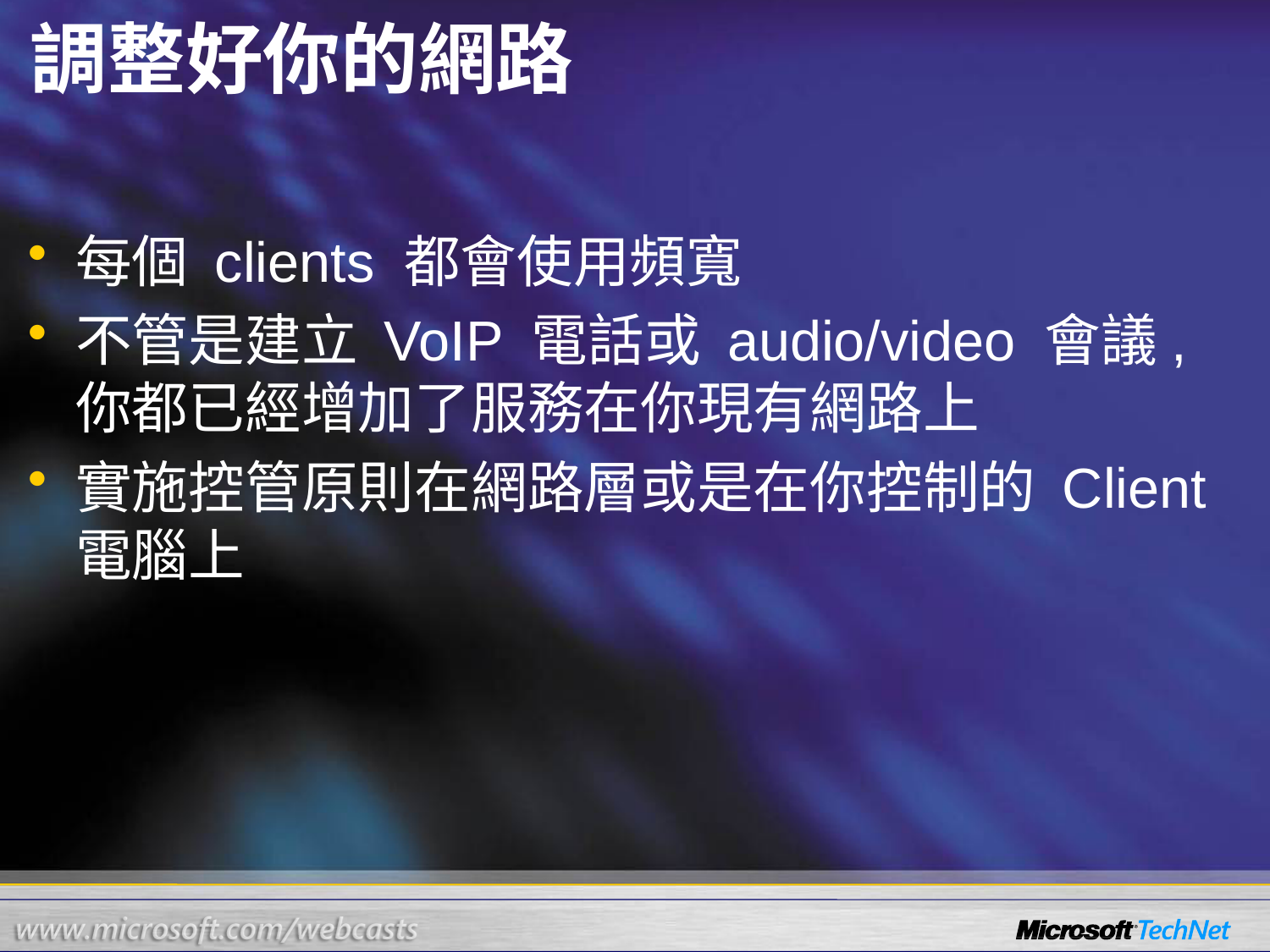

# 調整好你的網路
每個 clients 都會使用頻寬
不管是建立 VoIP 電話或 audio/video 會議, 你都已經增加了服務在你現有網路上
實施控管原則在網路層或是在你控制的 Client 電腦上